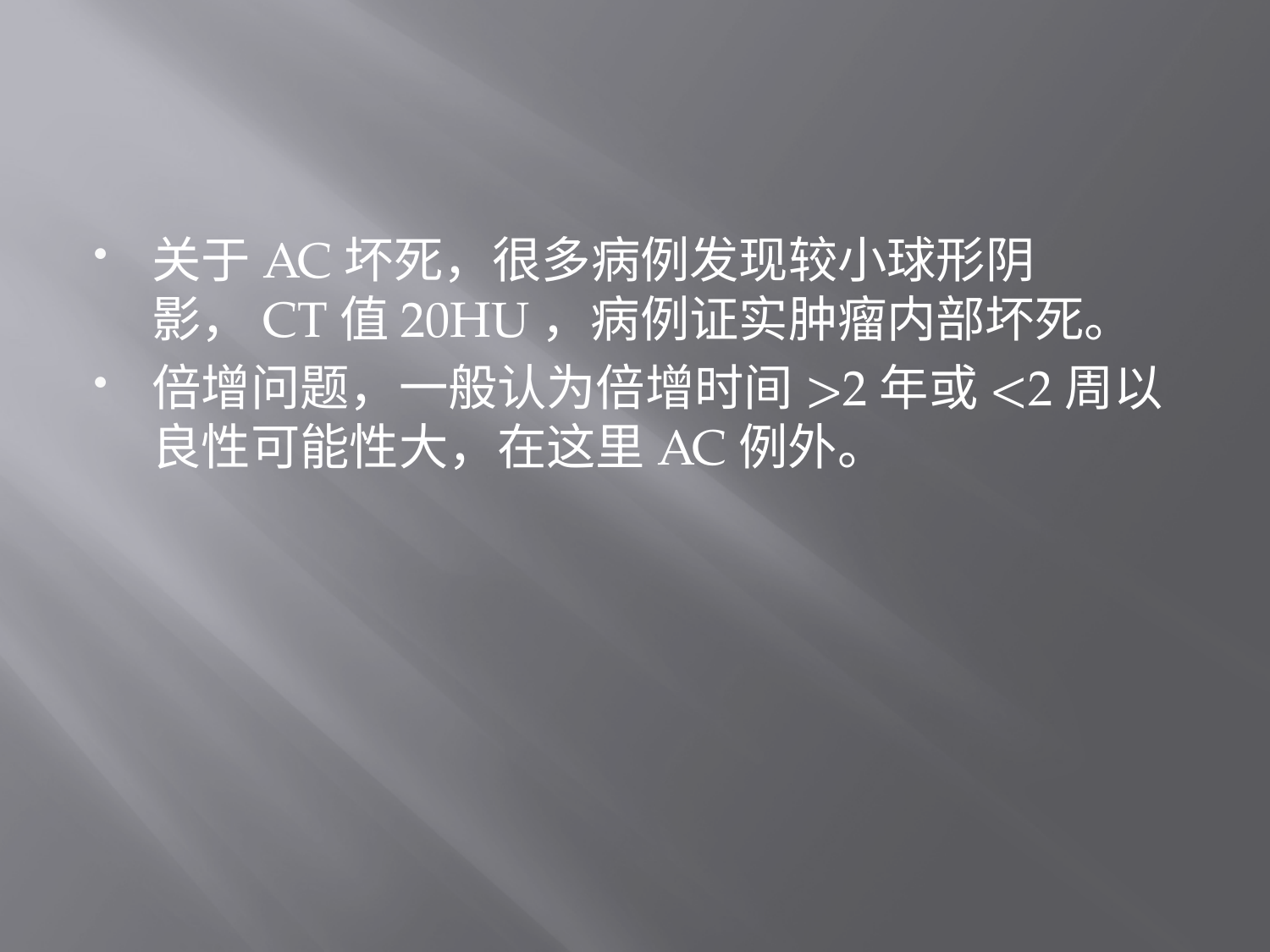

关于AC坏死，很多病例发现较小球形阴影，CT值20HU，病例证实肿瘤内部坏死。
倍增问题，一般认为倍增时间>2年或<2周以良性可能性大，在这里AC例外。